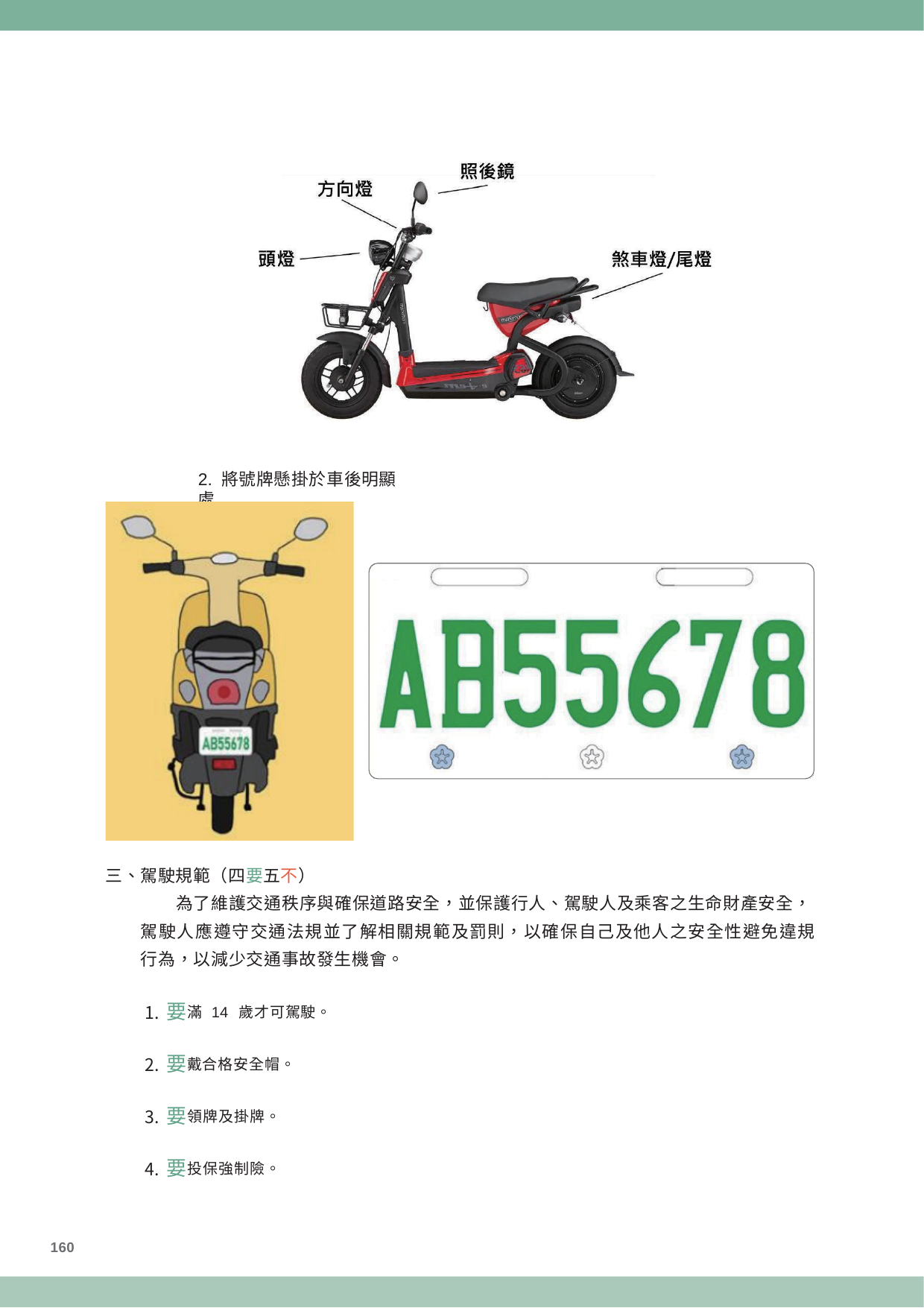

2. 將號牌懸掛於車後明顯處

三、駕駛規範（四要五不）
為了維護交通秩序與確保道路安全，並保護行人、駕駛人及乘客之生命財產安全，  駕駛人應遵守交通法規並了解相關規範及罰則，以確保自己及他人之安全性避免違規 行為，以減少交通事故發生機會。
要滿 14 歲才可駕駛。
要戴合格安全帽。
要領牌及掛牌。
要投保強制險。
160